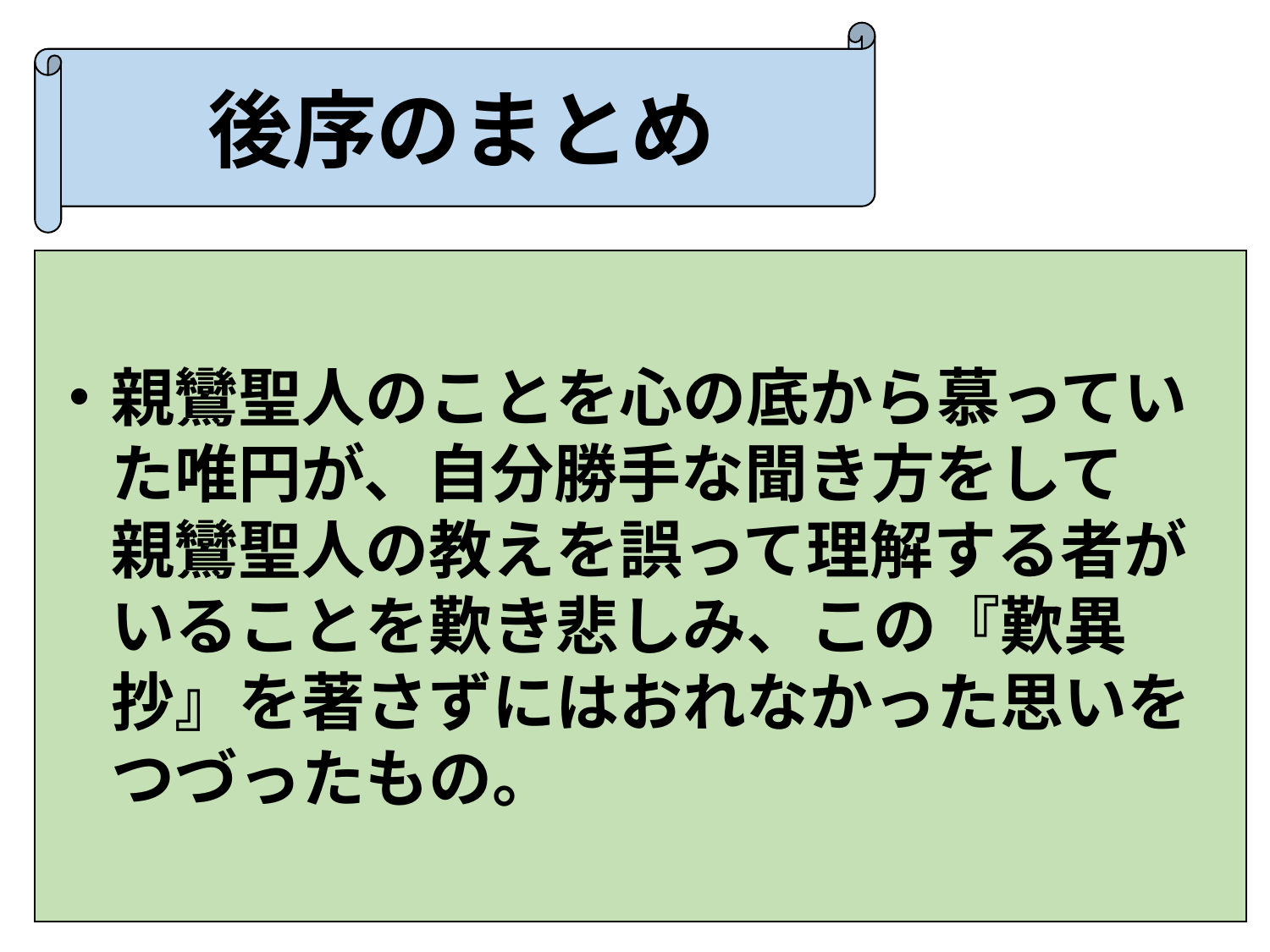

後序のまとめ
・親鸞聖人のことを心の底から慕ってい
　た唯円が、自分勝手な聞き方をして
　親鸞聖人の教えを誤って理解する者が
　いることを歎き悲しみ、この『歎異
　抄』を著さずにはおれなかった思いを
　つづったもの。